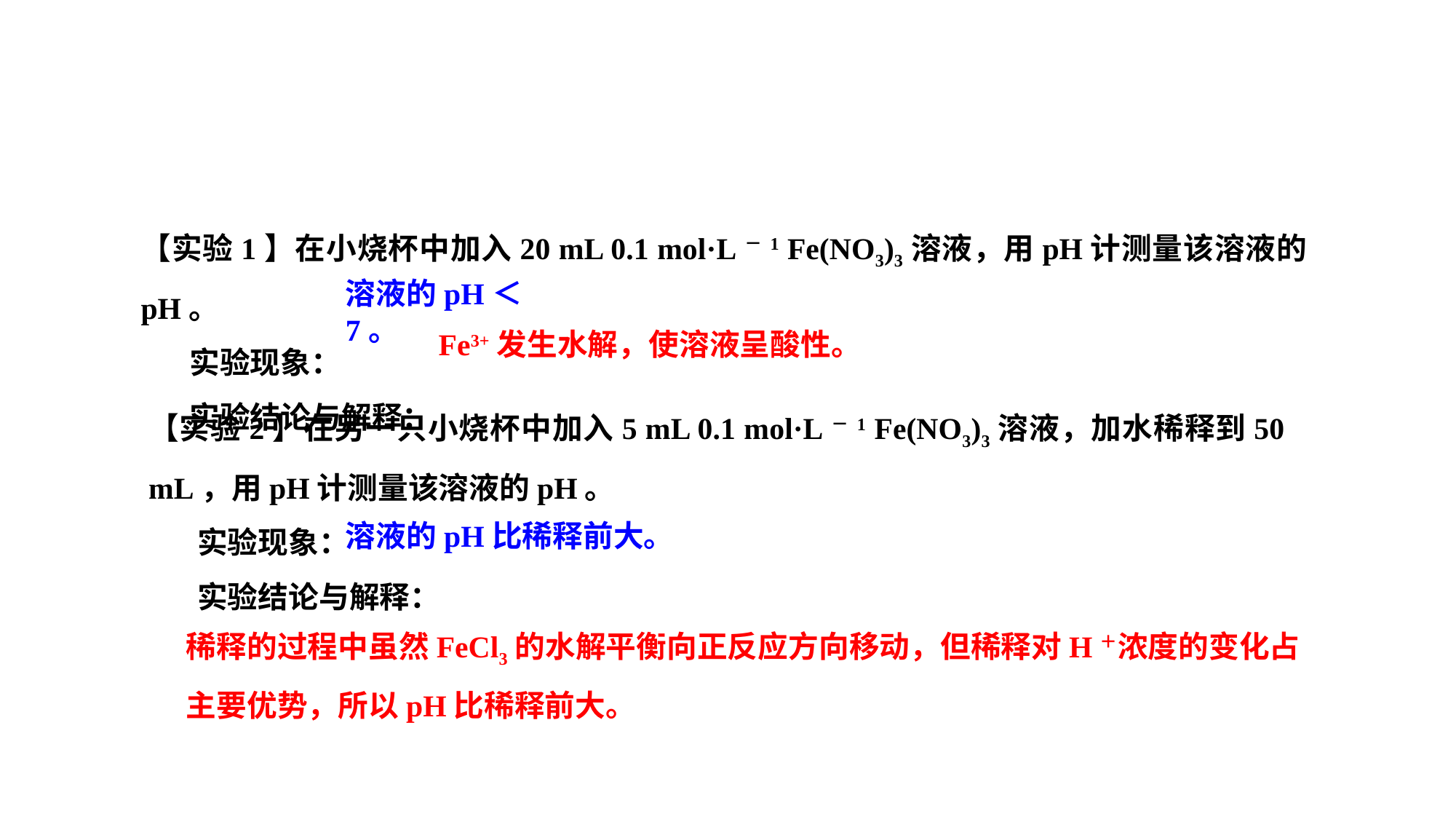

【实验1】在小烧杯中加入20 mL 0.1 mol·L－1 Fe(NO3)3溶液，用pH计测量该溶液的pH。
      实验现象：
      实验结论与解释：
溶液的pH＜7。
Fe3+发生水解，使溶液呈酸性。
【实验2】在另一只小烧杯中加入5 mL 0.1 mol·L－1 Fe(NO3)3溶液，加水稀释到50 mL，用pH计测量该溶液的pH。
      实验现象：
      实验结论与解释：
溶液的pH比稀释前大。
稀释的过程中虽然FeCl3的水解平衡向正反应方向移动，但稀释对H＋浓度的变化占主要优势，所以pH比稀释前大。